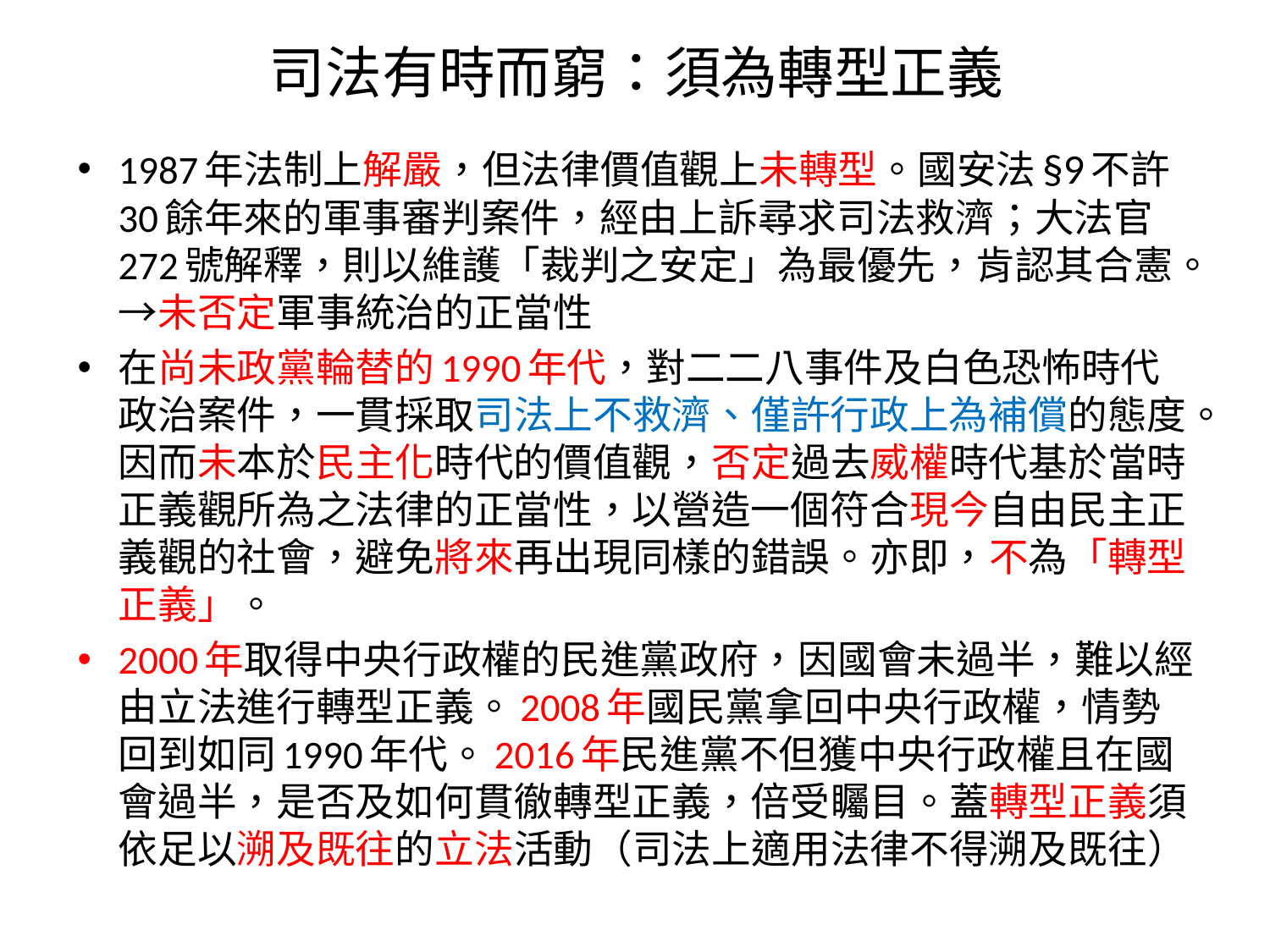

# 司法有時而窮：須為轉型正義
1987年法制上解嚴，但法律價值觀上未轉型。國安法§9不許30餘年來的軍事審判案件，經由上訴尋求司法救濟；大法官272號解釋，則以維護「裁判之安定」為最優先，肯認其合憲。→未否定軍事統治的正當性
在尚未政黨輪替的1990年代，對二二八事件及白色恐怖時代政治案件，一貫採取司法上不救濟、僅許行政上為補償的態度。因而未本於民主化時代的價值觀，否定過去威權時代基於當時正義觀所為之法律的正當性，以營造一個符合現今自由民主正義觀的社會，避免將來再出現同樣的錯誤。亦即，不為「轉型正義」。
2000年取得中央行政權的民進黨政府，因國會未過半，難以經由立法進行轉型正義。2008年國民黨拿回中央行政權，情勢回到如同1990年代。2016年民進黨不但獲中央行政權且在國會過半，是否及如何貫徹轉型正義，倍受矚目。蓋轉型正義須依足以溯及既往的立法活動（司法上適用法律不得溯及既往）